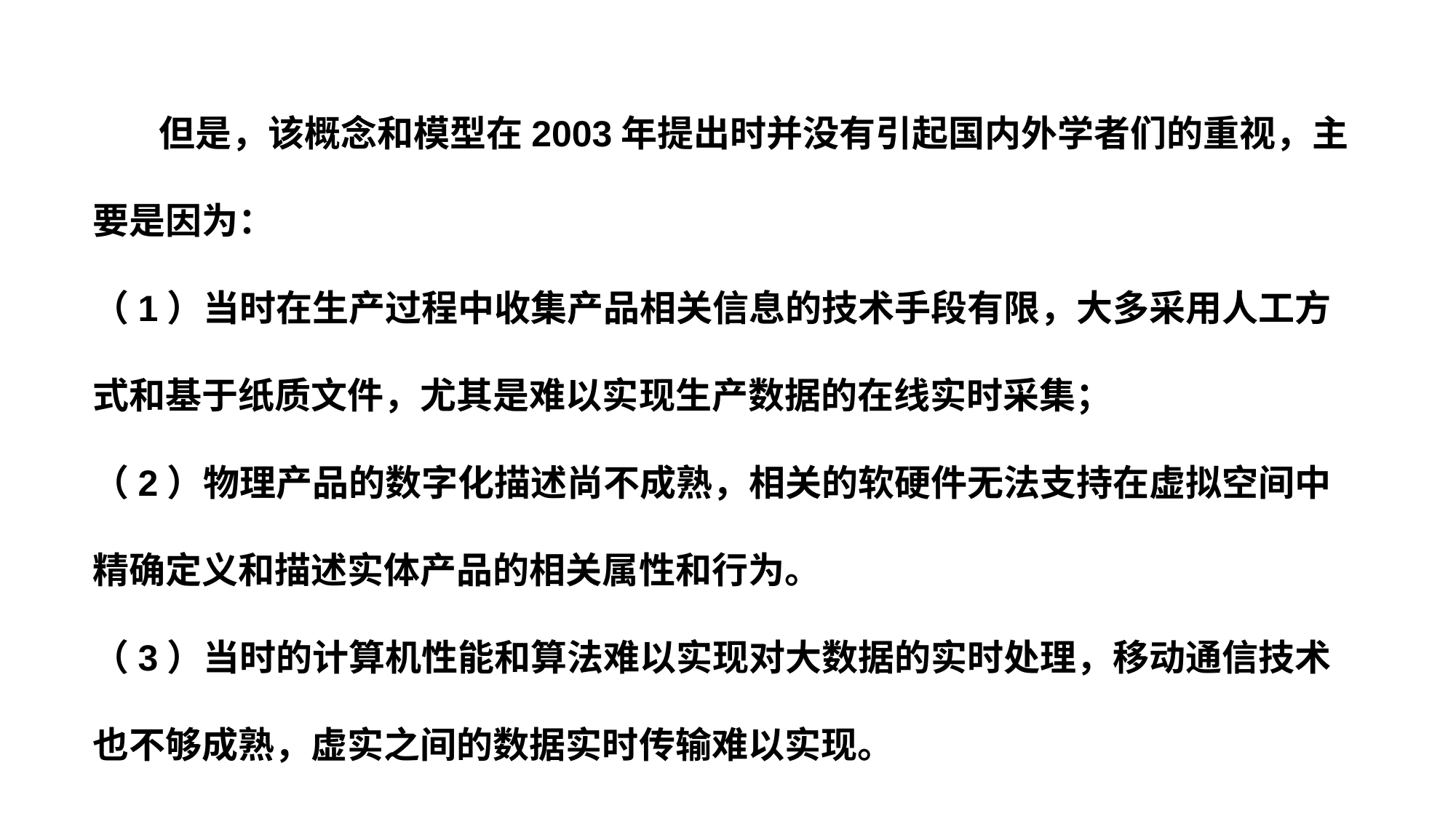

但是，该概念和模型在2003年提出时并没有引起国内外学者们的重视，主要是因为：
（1）当时在生产过程中收集产品相关信息的技术手段有限，大多采用人工方式和基于纸质文件，尤其是难以实现生产数据的在线实时采集；
（2）物理产品的数字化描述尚不成熟，相关的软硬件无法支持在虚拟空间中精确定义和描述实体产品的相关属性和行为。
（3）当时的计算机性能和算法难以实现对大数据的实时处理，移动通信技术也不够成熟，虚实之间的数据实时传输难以实现。